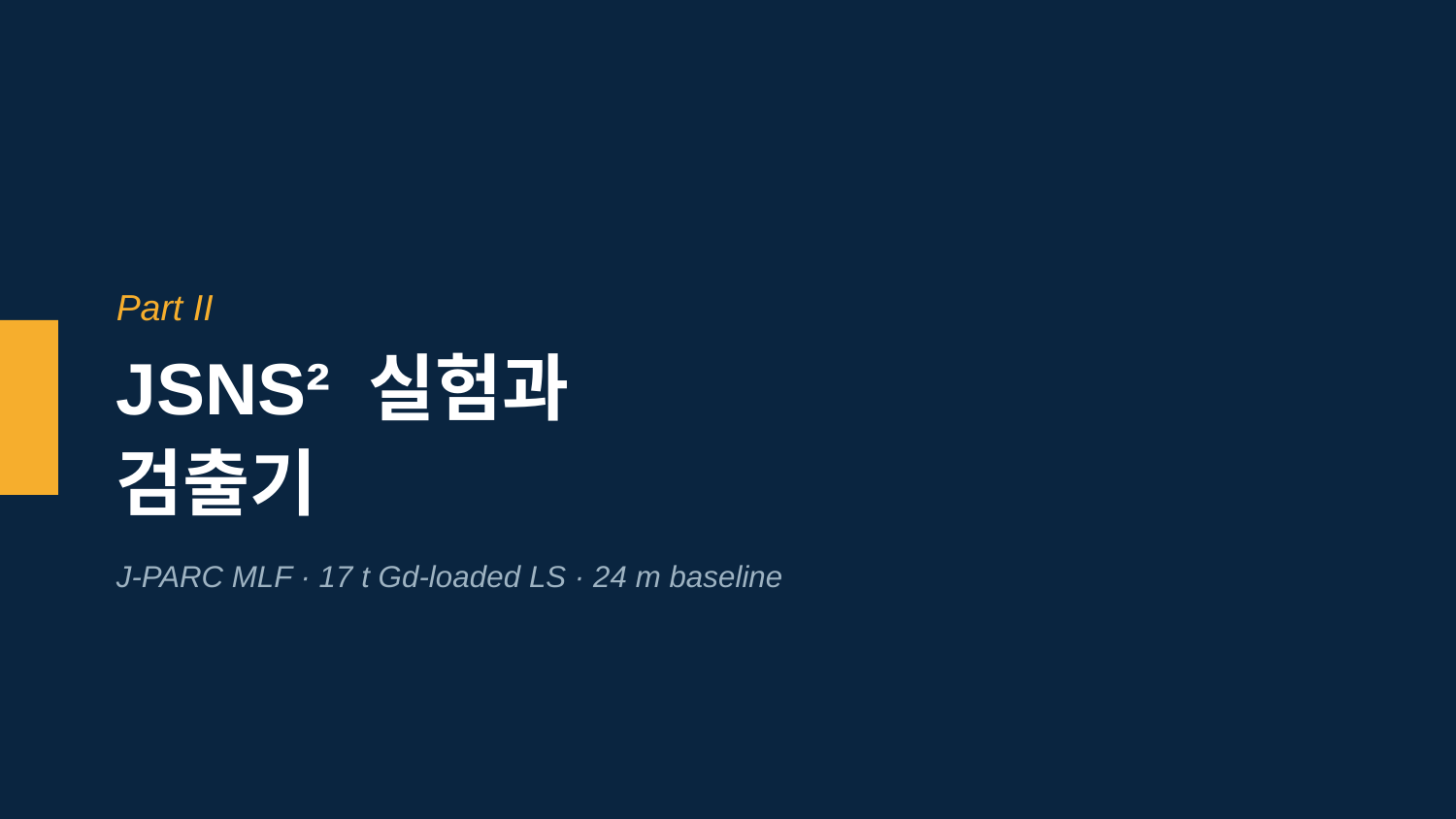

Part II

JSNS² 실험과
검출기
J-PARC MLF · 17 t Gd-loaded LS · 24 m baseline